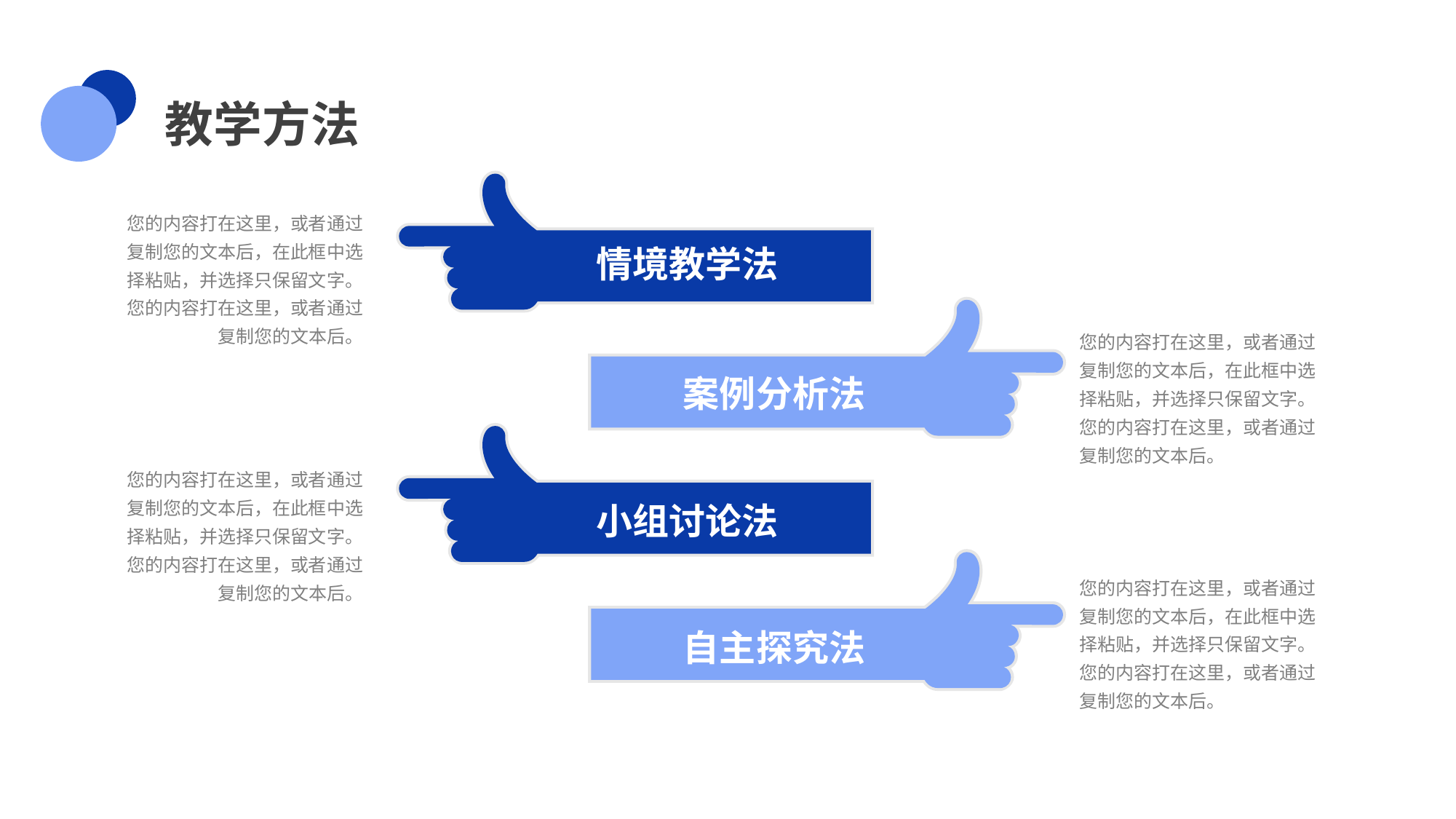

教学方法

您的内容打在这里，或者通过复制您的文本后，在此框中选择粘贴，并选择只保留文字。您的内容打在这里，或者通过复制您的文本后。

情境教学法

您的内容打在这里，或者通过复制您的文本后，在此框中选择粘贴，并选择只保留文字。您的内容打在这里，或者通过复制您的文本后。

案例分析法

您的内容打在这里，或者通过复制您的文本后，在此框中选择粘贴，并选择只保留文字。您的内容打在这里，或者通过复制您的文本后。

小组讨论法

您的内容打在这里，或者通过复制您的文本后，在此框中选择粘贴，并选择只保留文字。您的内容打在这里，或者通过复制您的文本后。

自主探究法